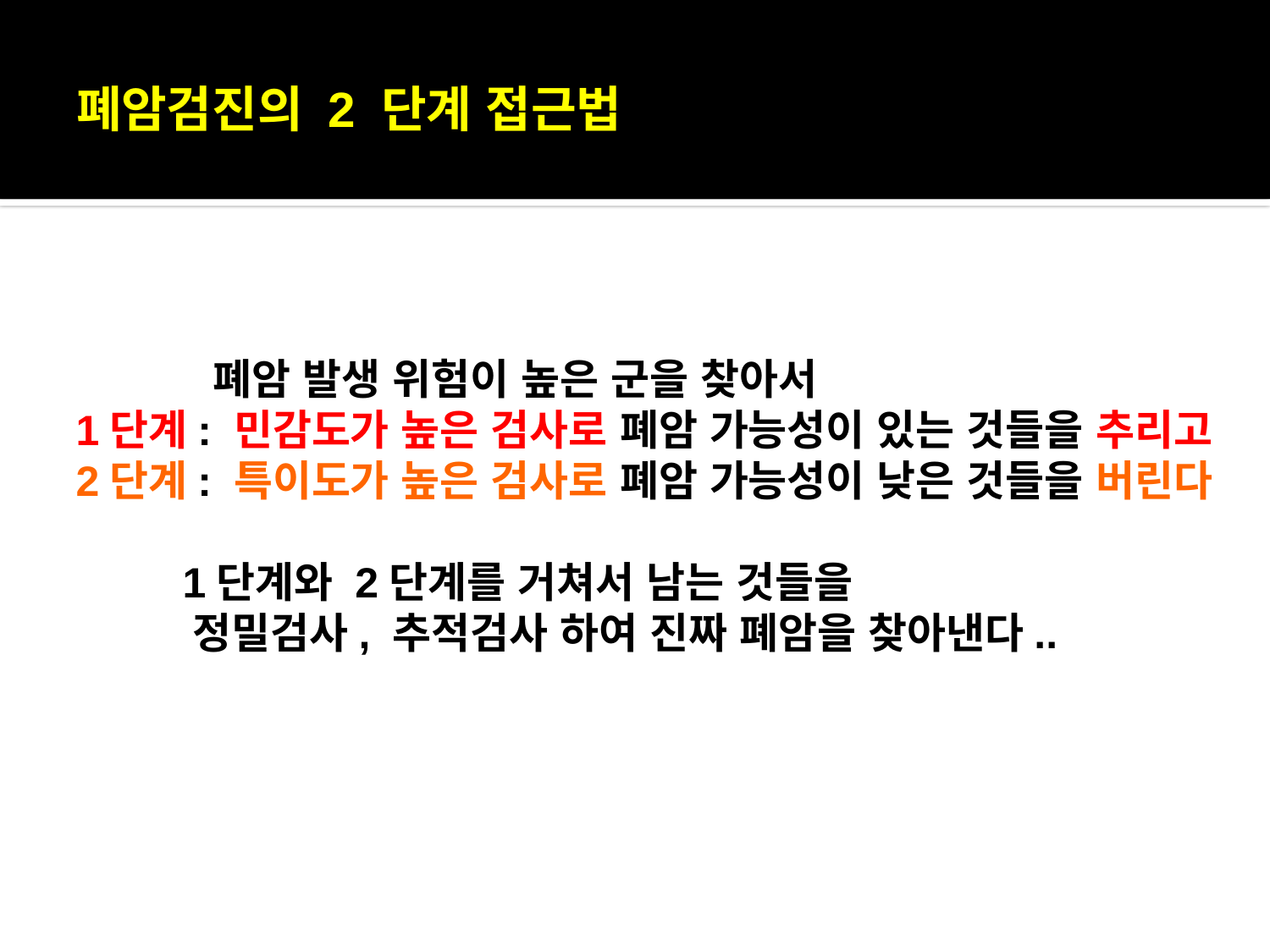

# 폐암검진의 2 단계 접근법
Step   폐암 발생 위험이 높은 군을 찾아서
1단계: 민감도가 높은 검사로 폐암 가능성이 있는 것들을 추리고
2단계: 특이도가 높은 검사로 폐암 가능성이 낮은 것들을 버린다

         1단계와 2단계를 거쳐서 남는 것들을
         정밀검사, 추적검사 하여 진짜 폐암을 찾아낸다..